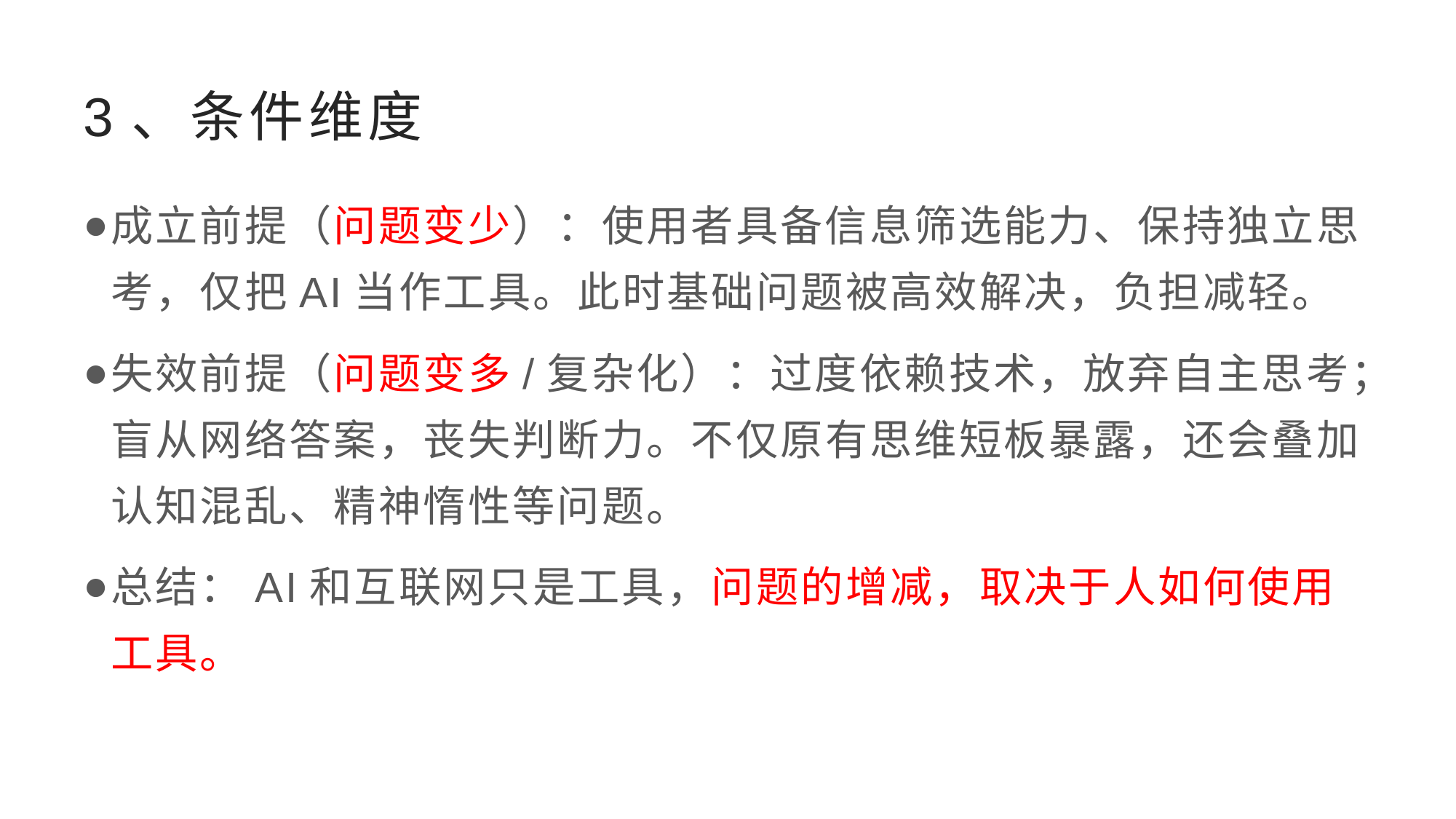

# 3、条件维度
成立前提（问题变少）：使用者具备信息筛选能力、保持独立思考，仅把AI当作工具。此时基础问题被高效解决，负担减轻。
失效前提（问题变多/复杂化）：过度依赖技术，放弃自主思考；盲从网络答案，丧失判断力。不仅原有思维短板暴露，还会叠加认知混乱、精神惰性等问题。
总结：AI和互联网只是工具，问题的增减，取决于人如何使用工具。